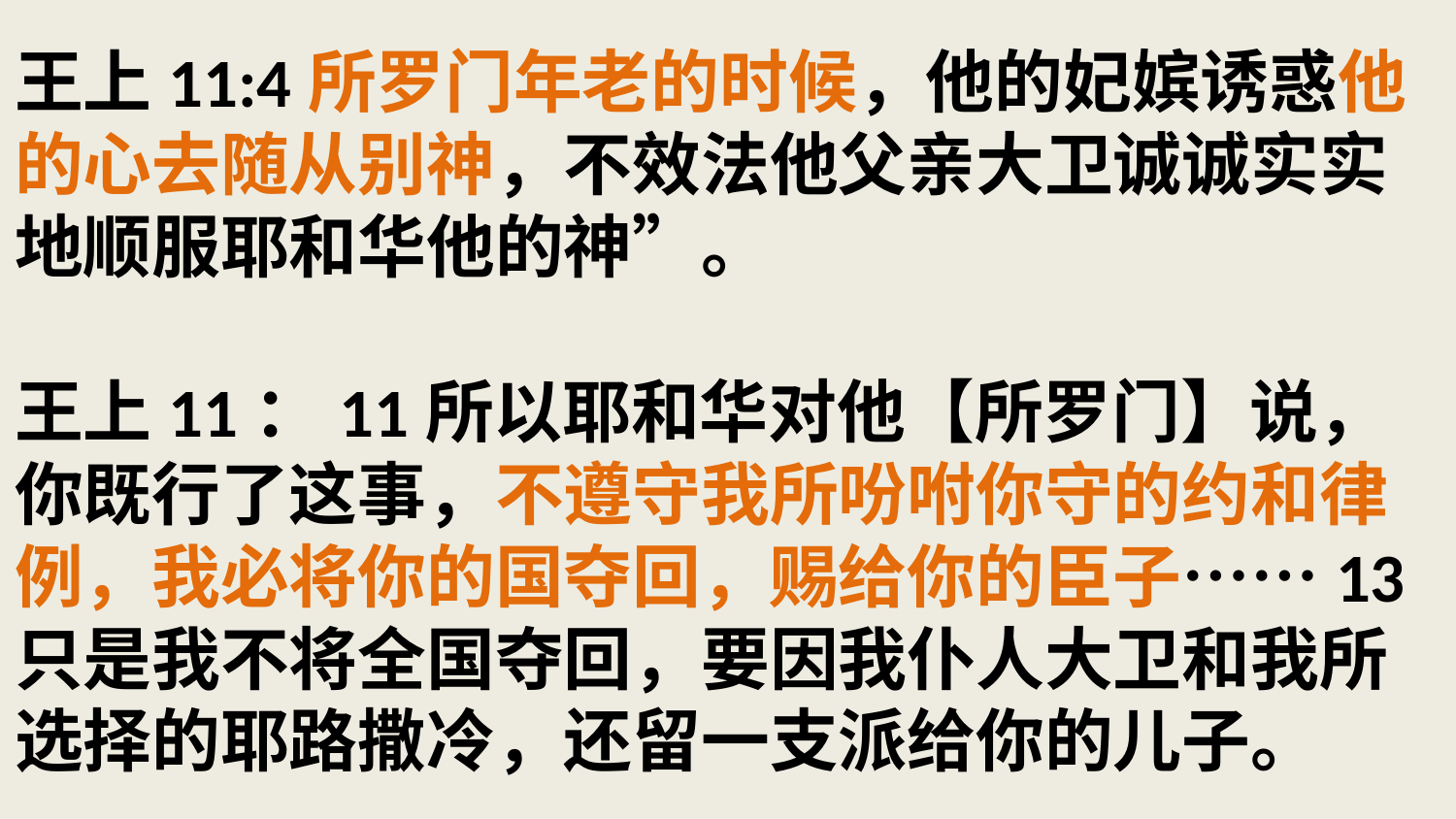

# 王上11:4所罗门年老的时候，他的妃嫔诱惑他的心去随从别神，不效法他父亲大卫诚诚实实地顺服耶和华他的神”。 王上11：11所以耶和华对他【所罗门】说，你既行了这事，不遵守我所吩咐你守的约和律例，我必将你的国夺回，赐给你的臣子……13只是我不将全国夺回，要因我仆人大卫和我所选择的耶路撒冷，还留一支派给你的儿子。